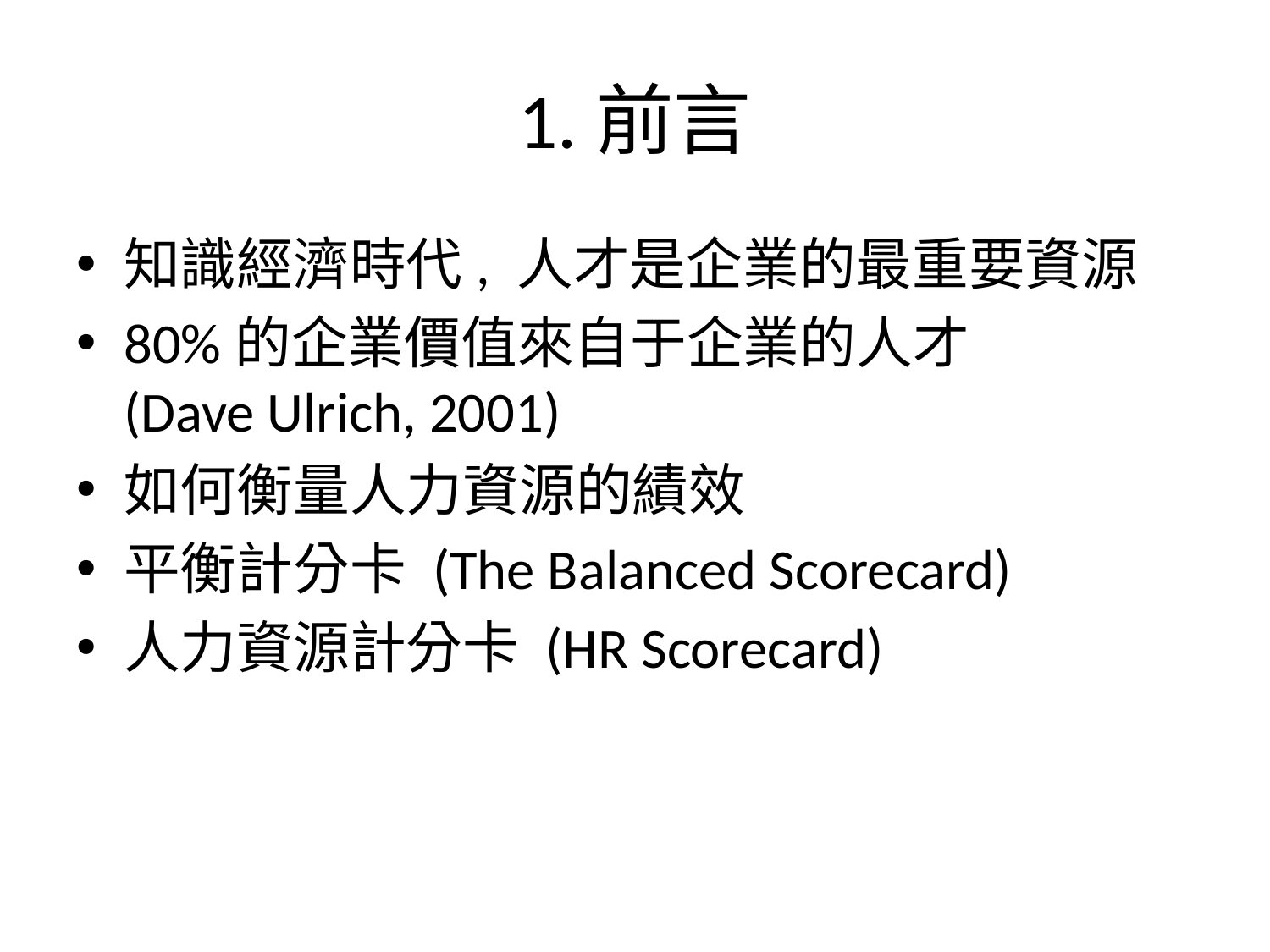

# 1.前言
知識經濟時代, 人才是企業的最重要資源
80%的企業價值來自于企業的人才    	(Dave Ulrich, 2001)
如何衡量人力資源的績效
平衡計分卡 (The Balanced Scorecard)
人力資源計分卡 (HR Scorecard)